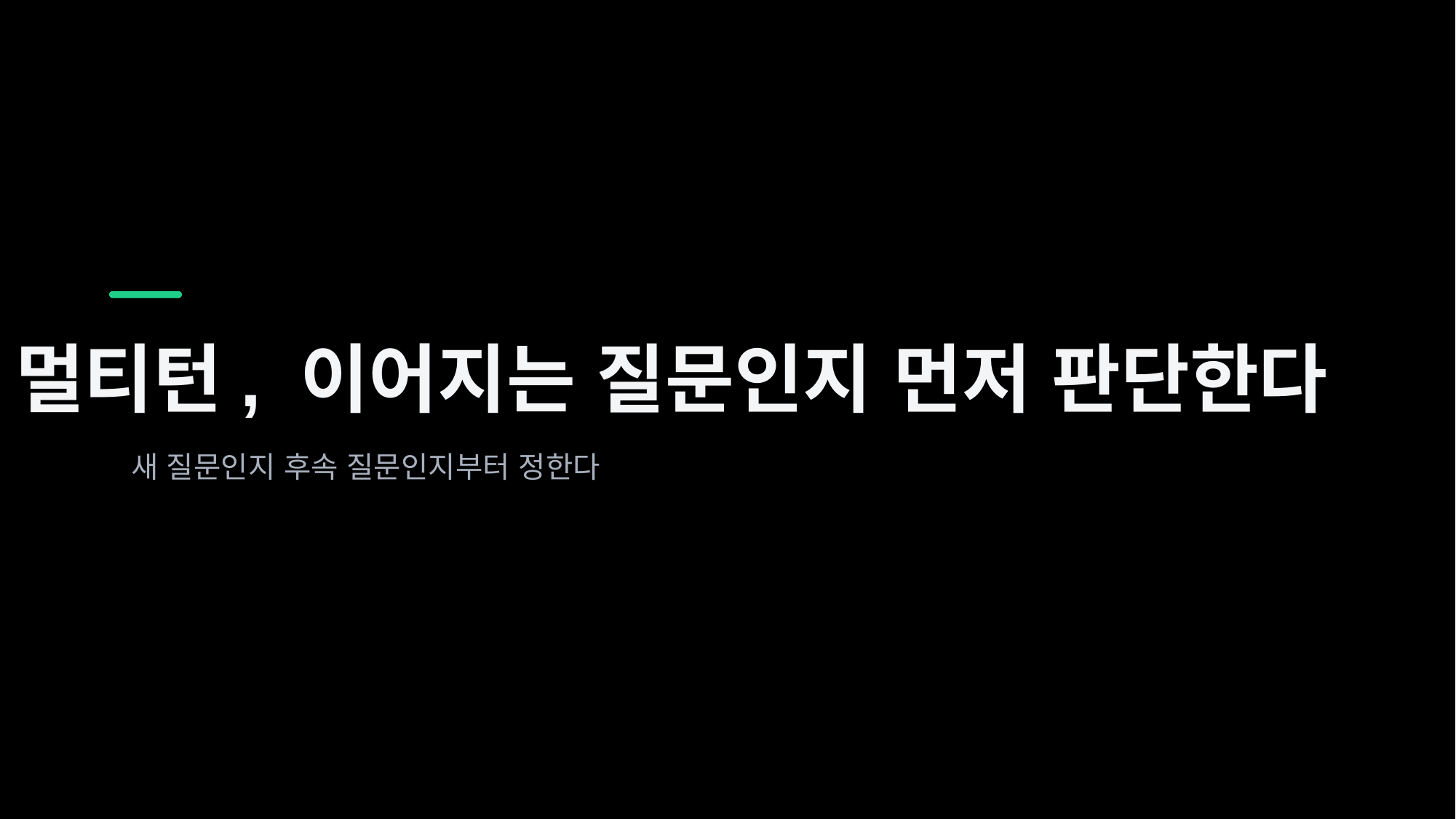

8. 멀티턴, 이어지는 질문인지 먼저 판단한다
새 질문인지 후속 질문인지부터 정한다